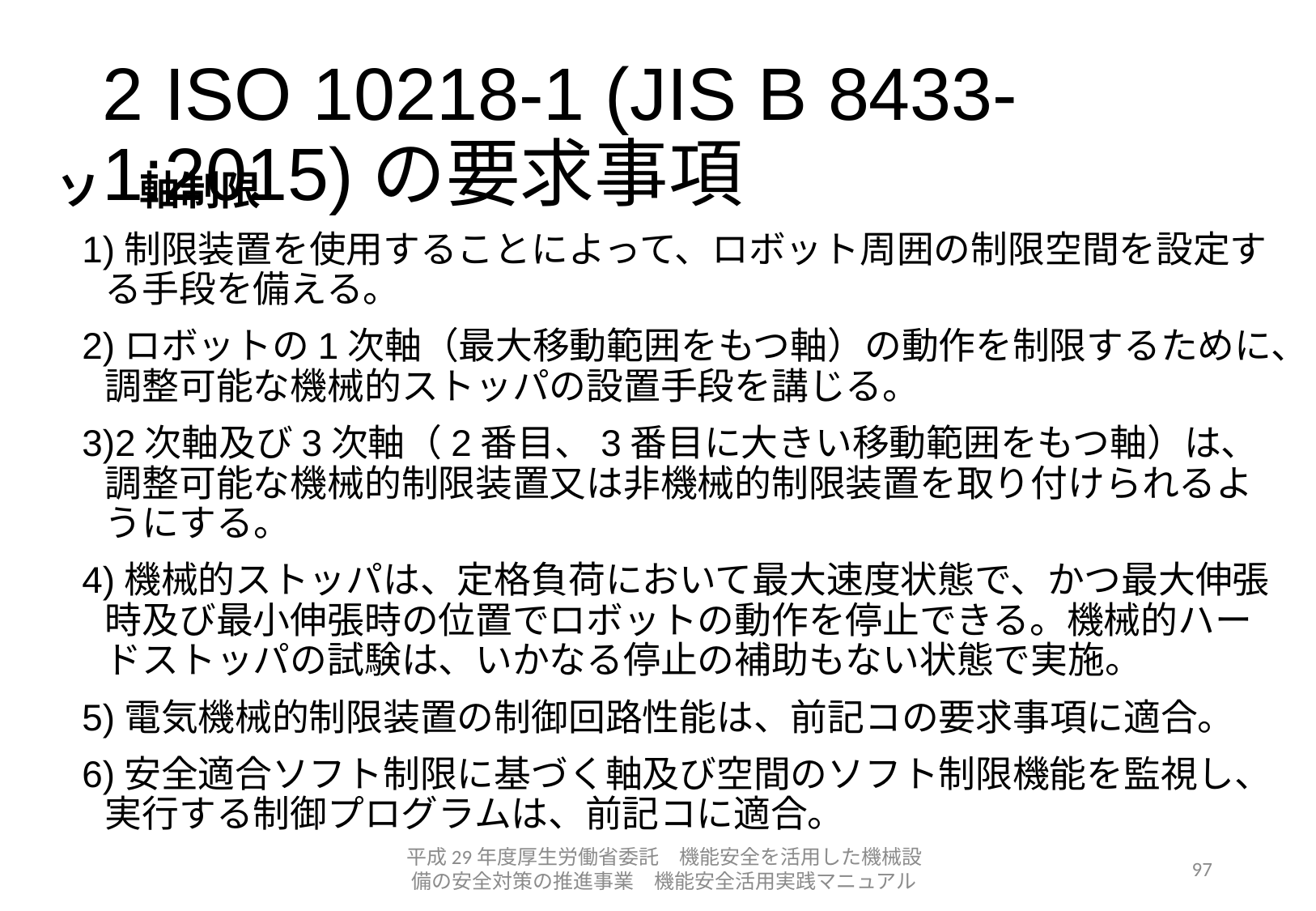

# 2 ISO 10218-1 (JIS B 8433-1:2015)の要求事項
ソ　軸制限
1)制限装置を使用することによって、ロボット周囲の制限空間を設定する手段を備える。
2)ロボットの1次軸（最大移動範囲をもつ軸）の動作を制限するために、調整可能な機械的ストッパの設置手段を講じる。
3)2次軸及び3次軸（2番目、3番目に大きい移動範囲をもつ軸）は、調整可能な機械的制限装置又は非機械的制限装置を取り付けられるようにする。
4)機械的ストッパは、定格負荷において最大速度状態で、かつ最大伸張時及び最小伸張時の位置でロボットの動作を停止できる。機械的ハードストッパの試験は、いかなる停止の補助もない状態で実施。
5)電気機械的制限装置の制御回路性能は、前記コの要求事項に適合。
6)安全適合ソフト制限に基づく軸及び空間のソフト制限機能を監視し、実行する制御プログラムは、前記コに適合。
平成29年度厚生労働省委託　機能安全を活用した機械設備の安全対策の推進事業　機能安全活用実践マニュアル
97